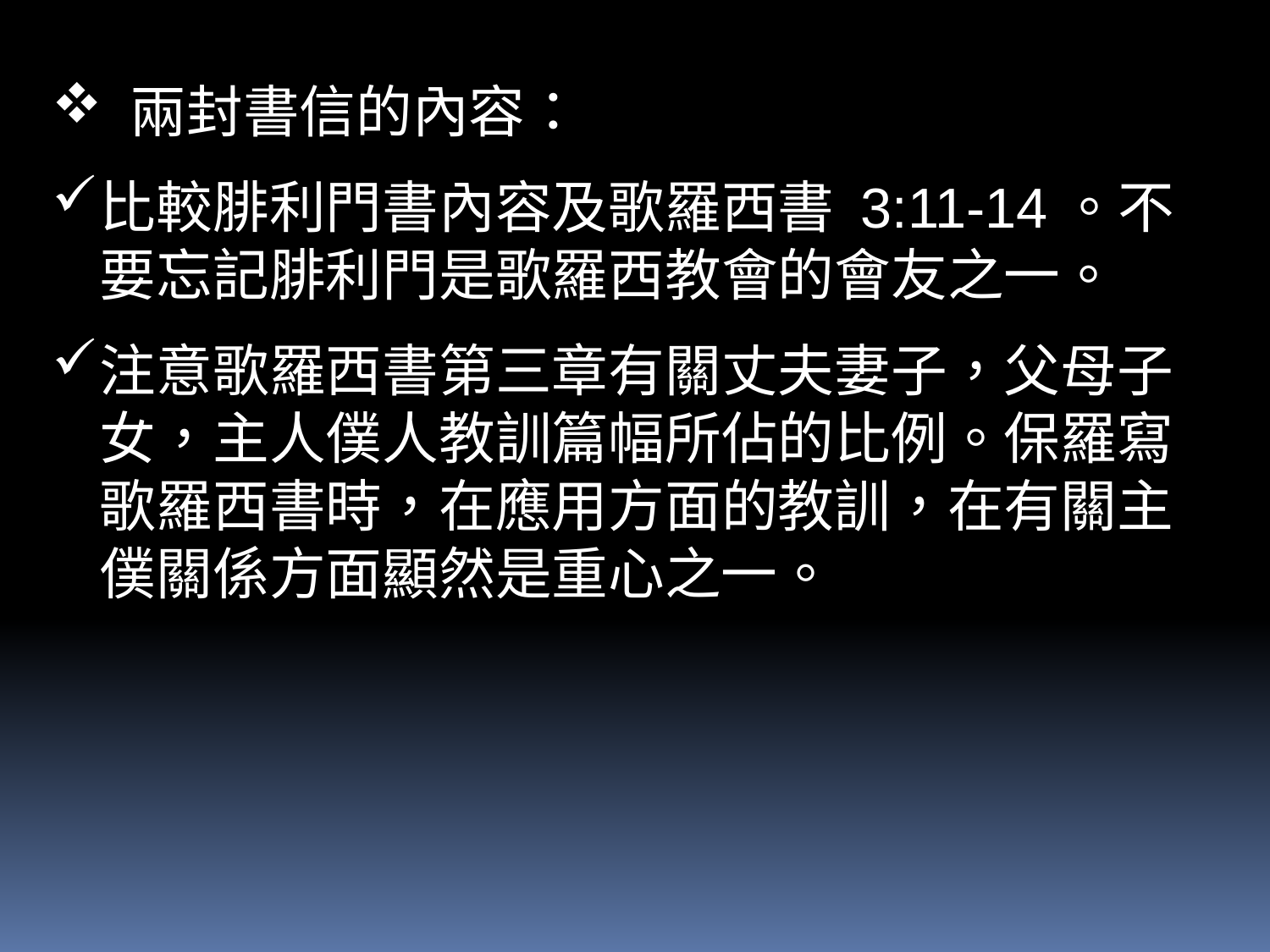

兩封書信的內容：
比較腓利門書內容及歌羅西書 3:11-14。不要忘記腓利門是歌羅西教會的會友之一。
注意歌羅西書第三章有關丈夫妻子，父母子女，主人僕人教訓篇幅所佔的比例。保羅寫歌羅西書時，在應用方面的教訓，在有關主僕關係方面顯然是重心之一。